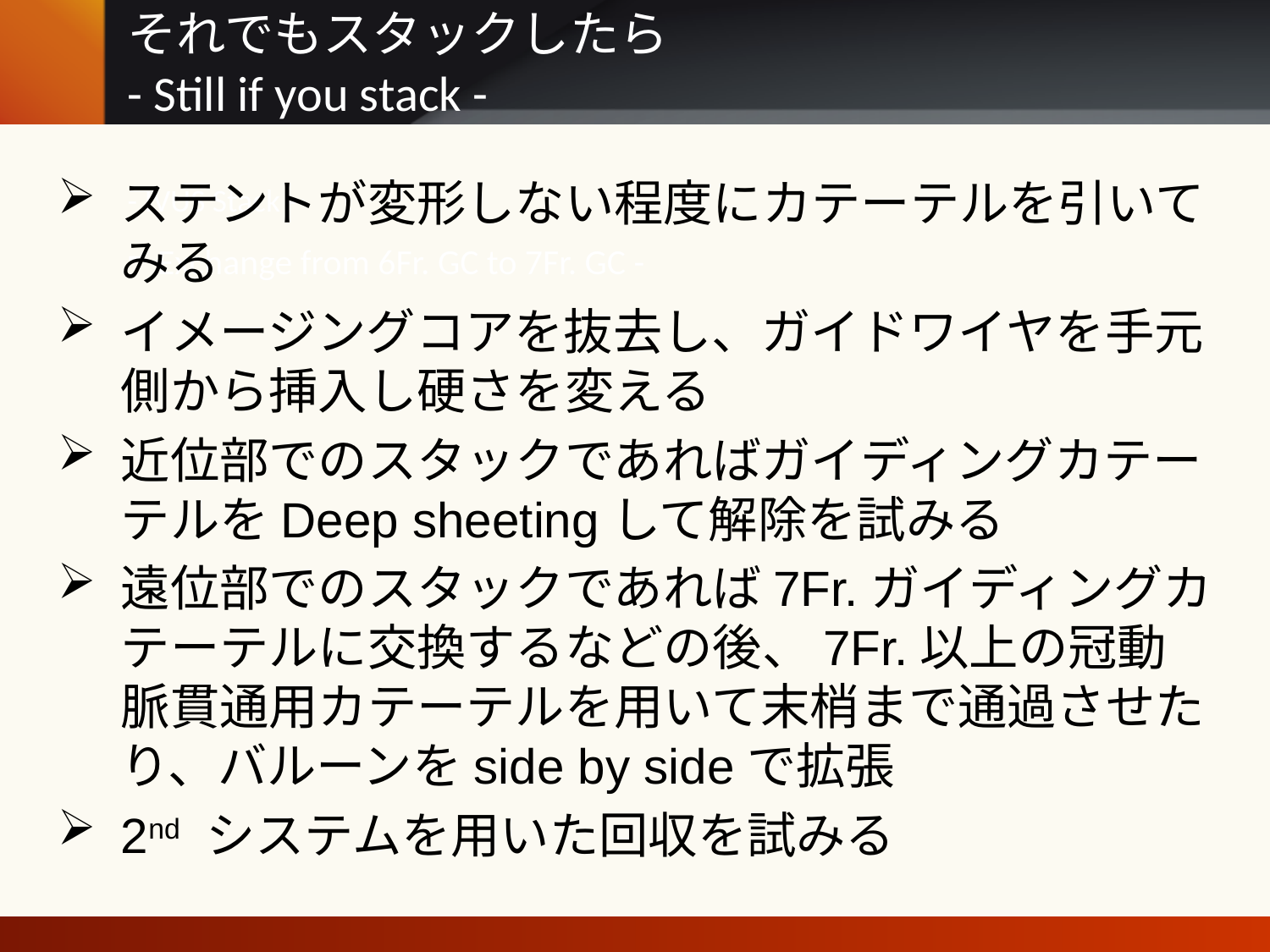

# それでもスタックしたら - Still if you stack - - IVUS Stack - - Exchange from 6Fr. GC to 7Fr. GC -
ステントが変形しない程度にカテーテルを引いてみる
イメージングコアを抜去し、ガイドワイヤを手元側から挿入し硬さを変える
近位部でのスタックであればガイディングカテーテルをDeep sheetingして解除を試みる
遠位部でのスタックであれば7Fr.ガイディングカテーテルに交換するなどの後、7Fr.以上の冠動脈貫通用カテーテルを用いて末梢まで通過させたり、バルーンをside by sideで拡張
2nd システムを用いた回収を試みる